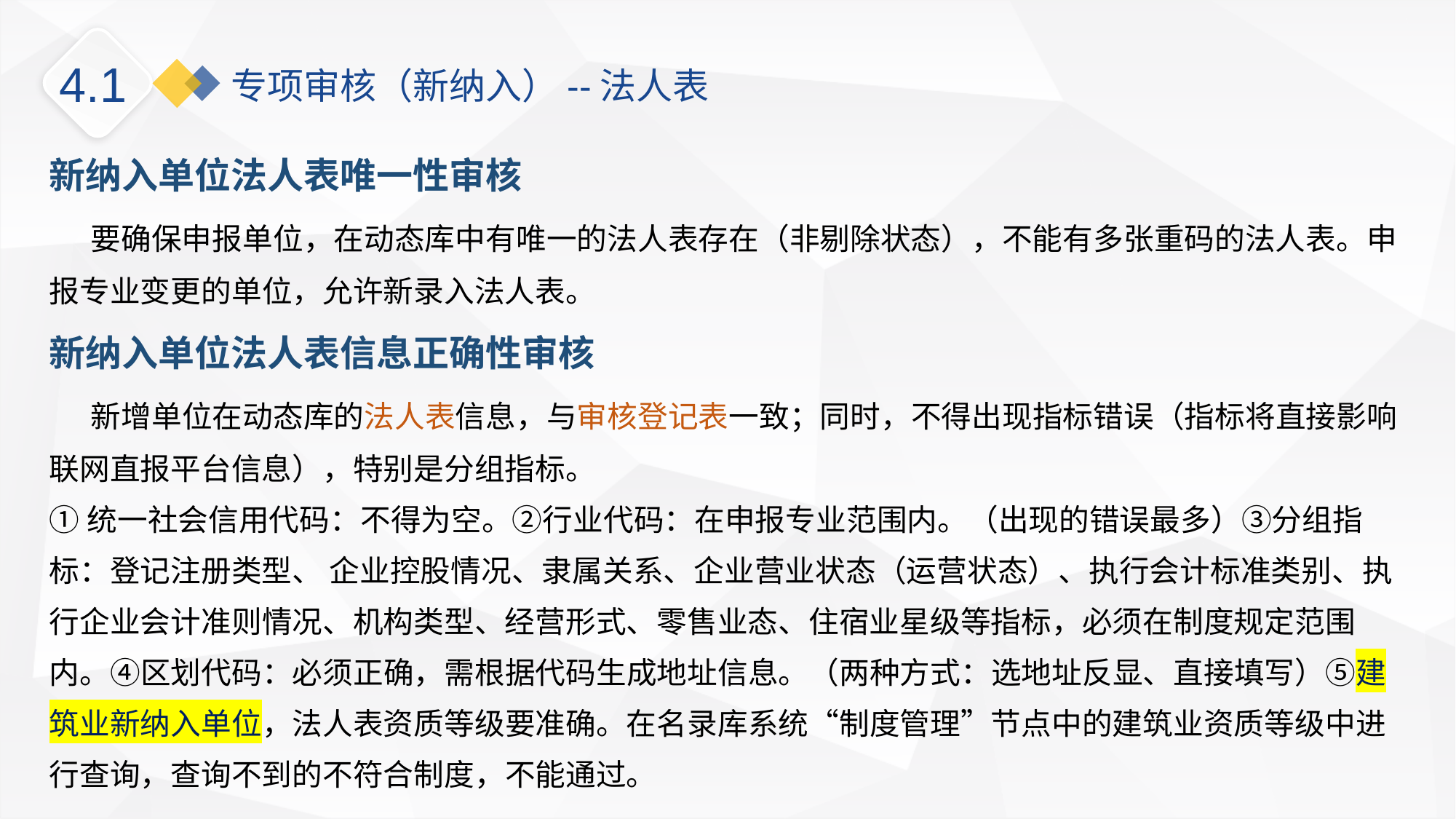

4.1
专项审核（新纳入）--法人表

新纳入单位法人表唯一性审核
    要确保申报单位，在动态库中有唯一的法人表存在（非剔除状态），不能有多张重码的法人表。申报专业变更的单位，允许新录入法人表。
新纳入单位法人表信息正确性审核
    新增单位在动态库的法人表信息，与审核登记表一致；同时，不得出现指标错误（指标将直接影响联网直报平台信息），特别是分组指标。
①统一社会信用代码：不得为空。②行业代码：在申报专业范围内。（出现的错误最多）③分组指标：登记注册类型、 企业控股情况、隶属关系、企业营业状态（运营状态）、执行会计标准类别、执行企业会计准则情况、机构类型、经营形式、零售业态、住宿业星级等指标，必须在制度规定范围内。④区划代码：必须正确，需根据代码生成地址信息。（两种方式：选地址反显、直接填写）⑤建筑业新纳入单位，法人表资质等级要准确。在名录库系统“制度管理”节点中的建筑业资质等级中进行查询，查询不到的不符合制度，不能通过。
49